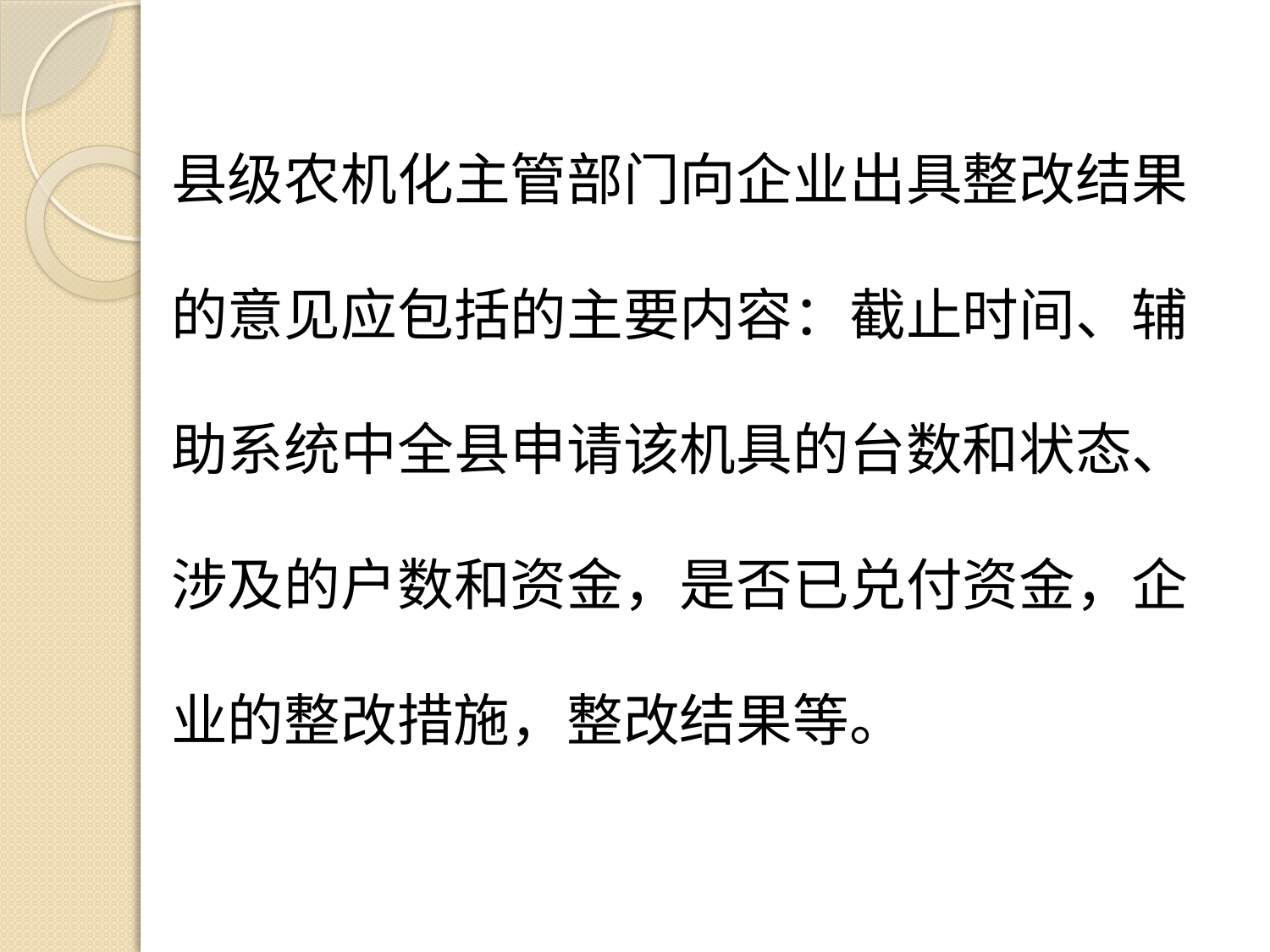

县级农机化主管部门向企业出具整改结果的意见应包括的主要内容：截止时间、辅助系统中全县申请该机具的台数和状态、涉及的户数和资金，是否已兑付资金，企业的整改措施，整改结果等。